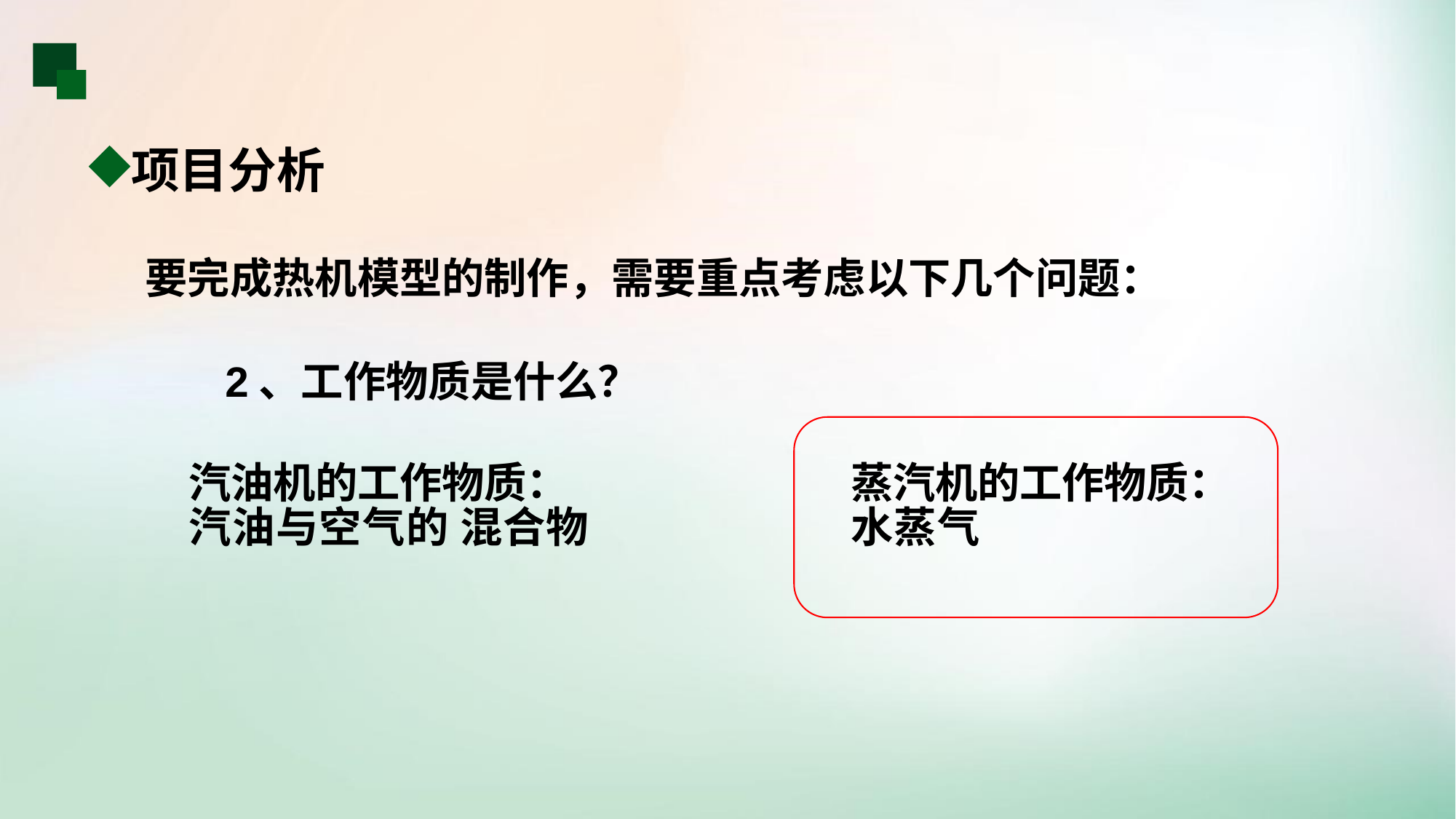

项目分析

要完成热机模型的制作，需要重点考虑以下几个问题：

2、工作物质是什么？

汽油机的工作物质：
汽油与空气的 混合物

蒸汽机的工作物质：
水蒸气